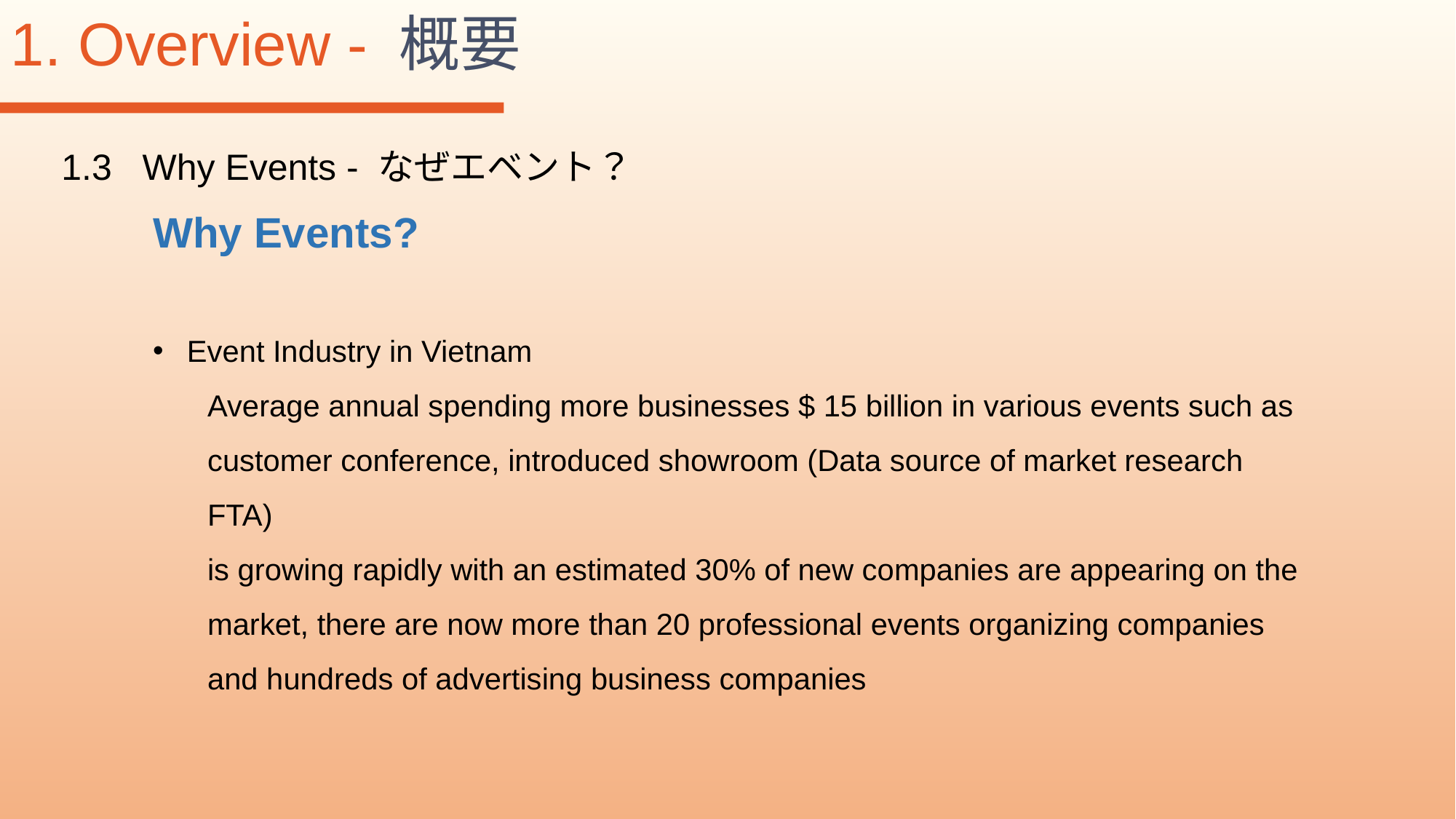

1. Overview - 概要

1.3   Why Events - なぜエベント？
Why Events?

Event Industry in Vietnam
Average annual spending more businesses $ 15 billion in various events such as customer conference, introduced showroom (Data source of market research FTA)
is growing rapidly with an estimated 30% of new companies are appearing on the market, there are now more than 20 professional events organizing companies and hundreds of advertising business companies